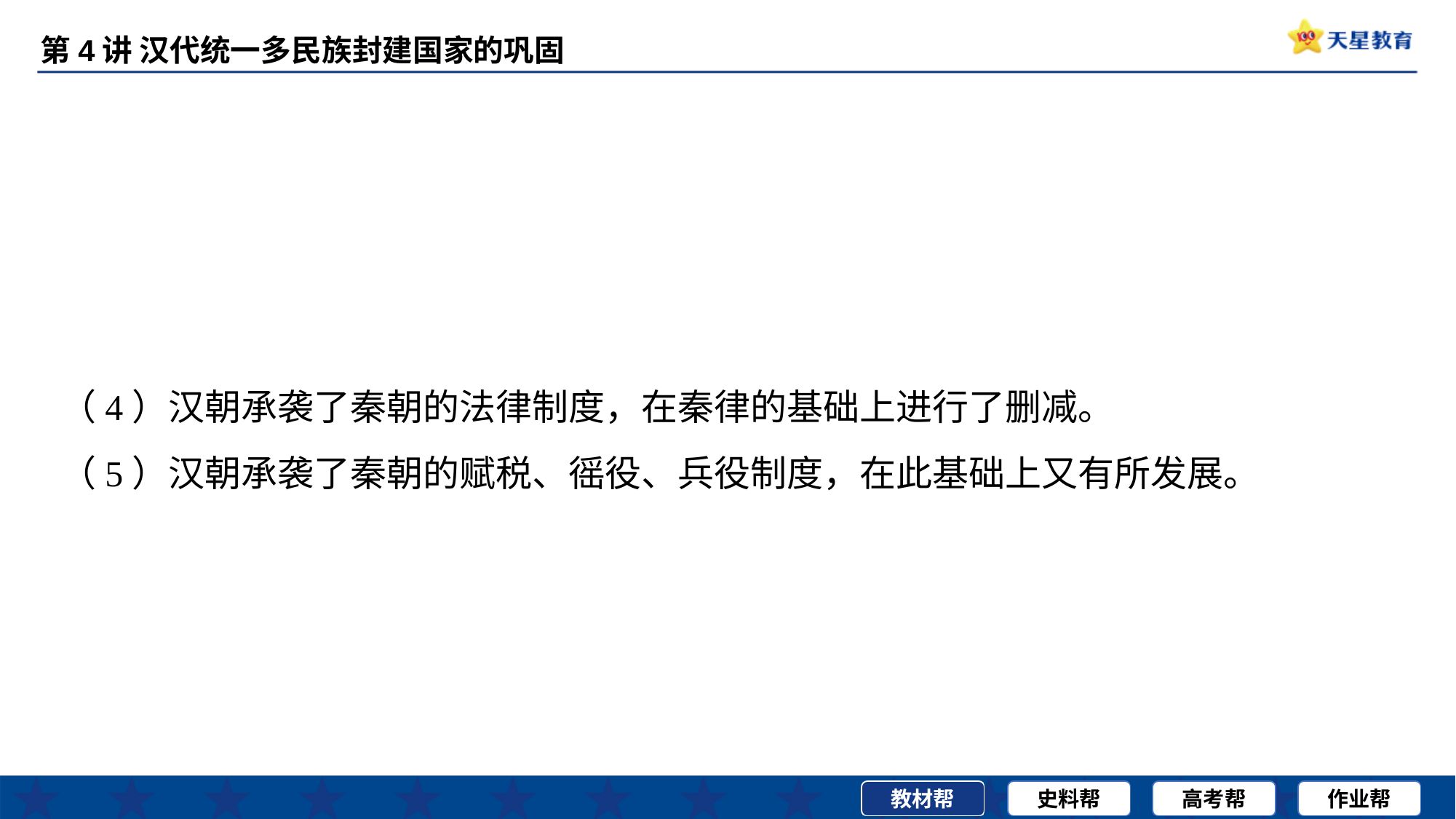

（4）汉朝承袭了秦朝的法律制度，在秦律的基础上进行了删减。
（5）汉朝承袭了秦朝的赋税、徭役、兵役制度，在此基础上又有所发展。